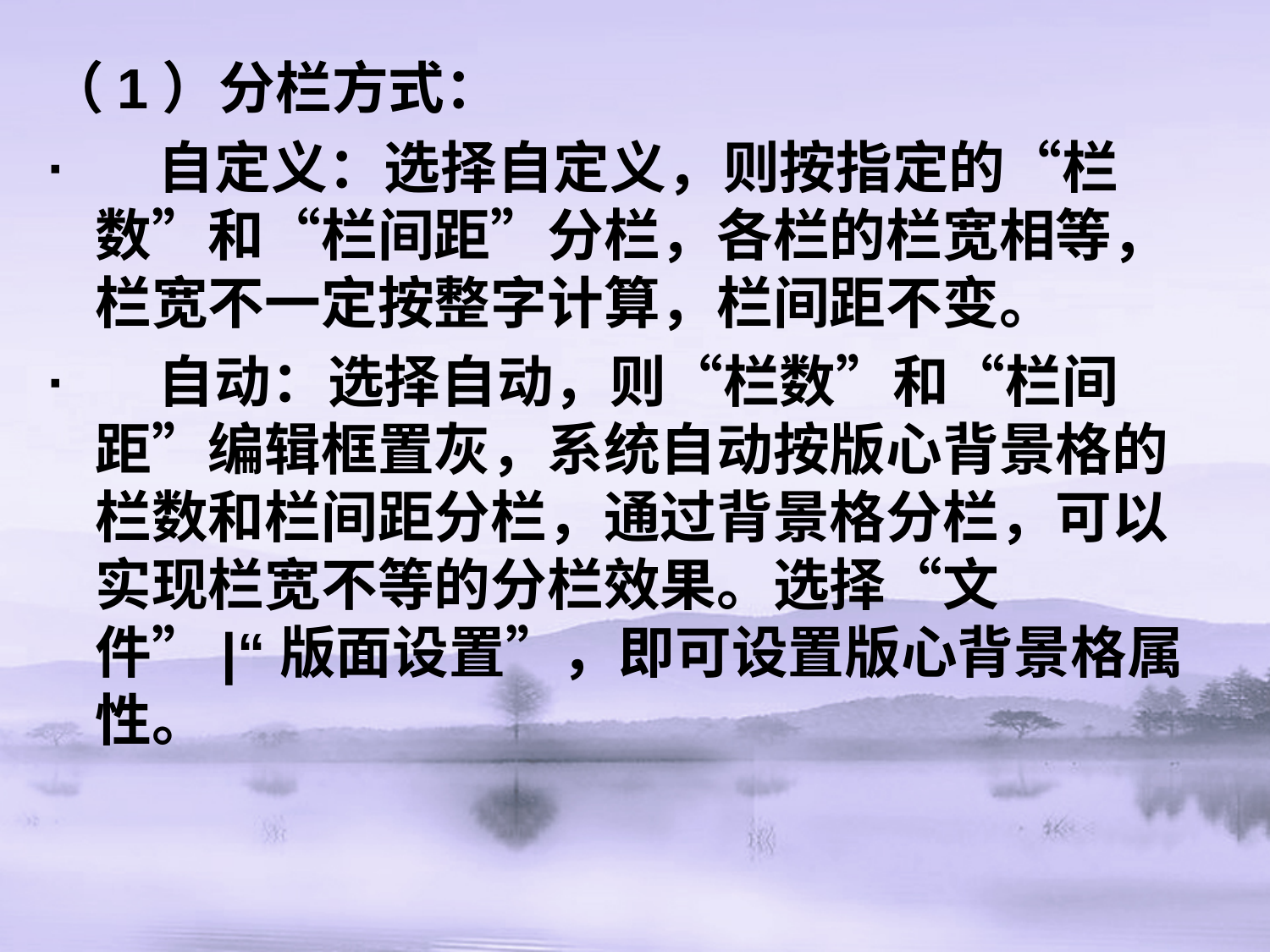

（1）分栏方式：
·     自定义：选择自定义，则按指定的“栏数”和“栏间距”分栏，各栏的栏宽相等，栏宽不一定按整字计算，栏间距不变。
·     自动：选择自动，则“栏数”和“栏间距”编辑框置灰，系统自动按版心背景格的栏数和栏间距分栏，通过背景格分栏，可以实现栏宽不等的分栏效果。选择“文件”|“版面设置”，即可设置版心背景格属性。